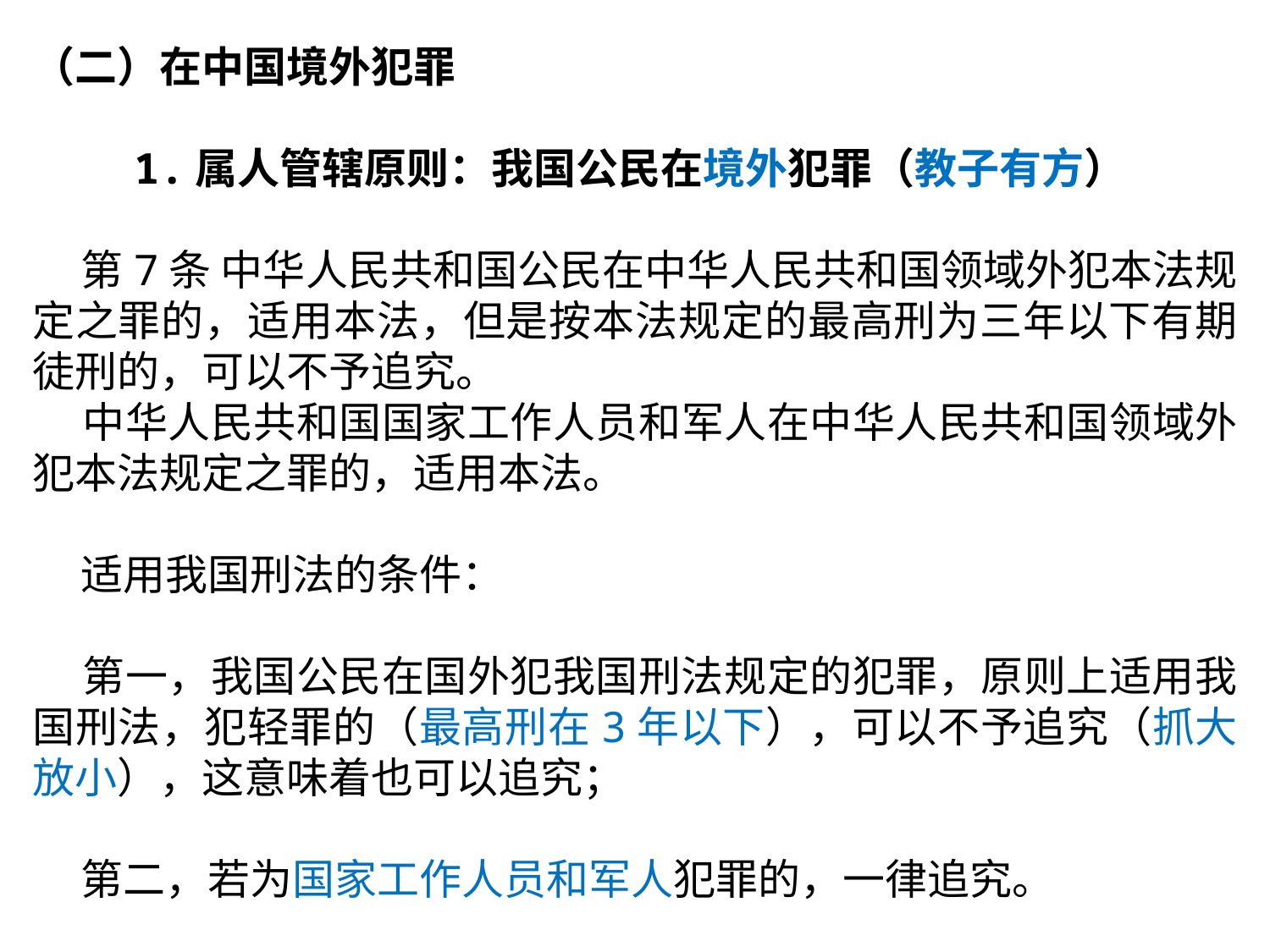

（二）在中国境外犯罪

    1.属人管辖原则：我国公民在境外犯罪（教子有方）

    第7条 中华人民共和国公民在中华人民共和国领域外犯本法规定之罪的，适用本法，但是按本法规定的最高刑为三年以下有期徒刑的，可以不予追究。
    中华人民共和国国家工作人员和军人在中华人民共和国领域外犯本法规定之罪的，适用本法。

    适用我国刑法的条件：

    第一，我国公民在国外犯我国刑法规定的犯罪，原则上适用我国刑法，犯轻罪的（最高刑在3年以下），可以不予追究（抓大放小），这意味着也可以追究；

    第二，若为国家工作人员和军人犯罪的，一律追究。